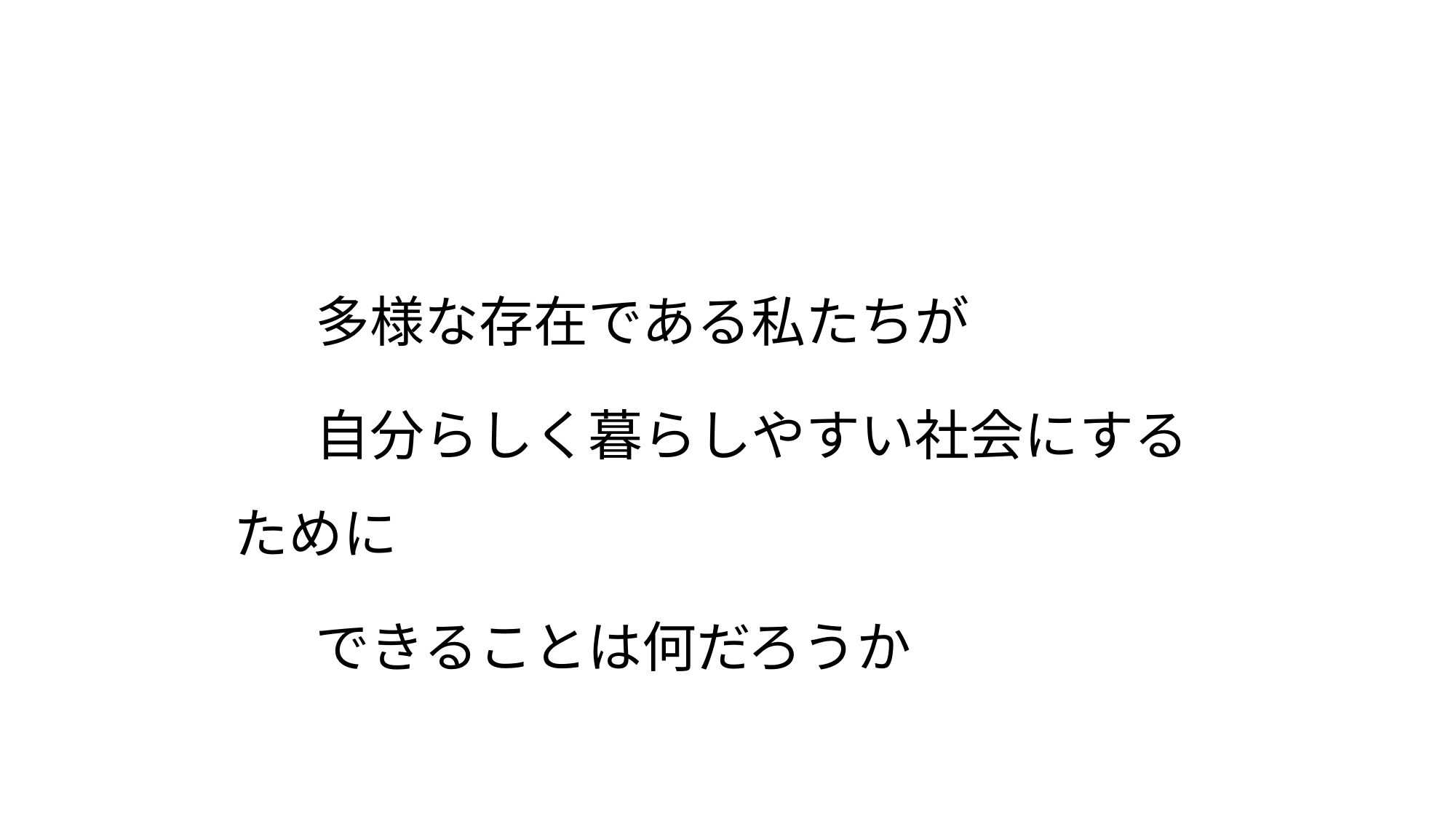

多様な存在である私たちが
　　自分らしく暮らしやすい社会にするために
　　できることは何だろうか